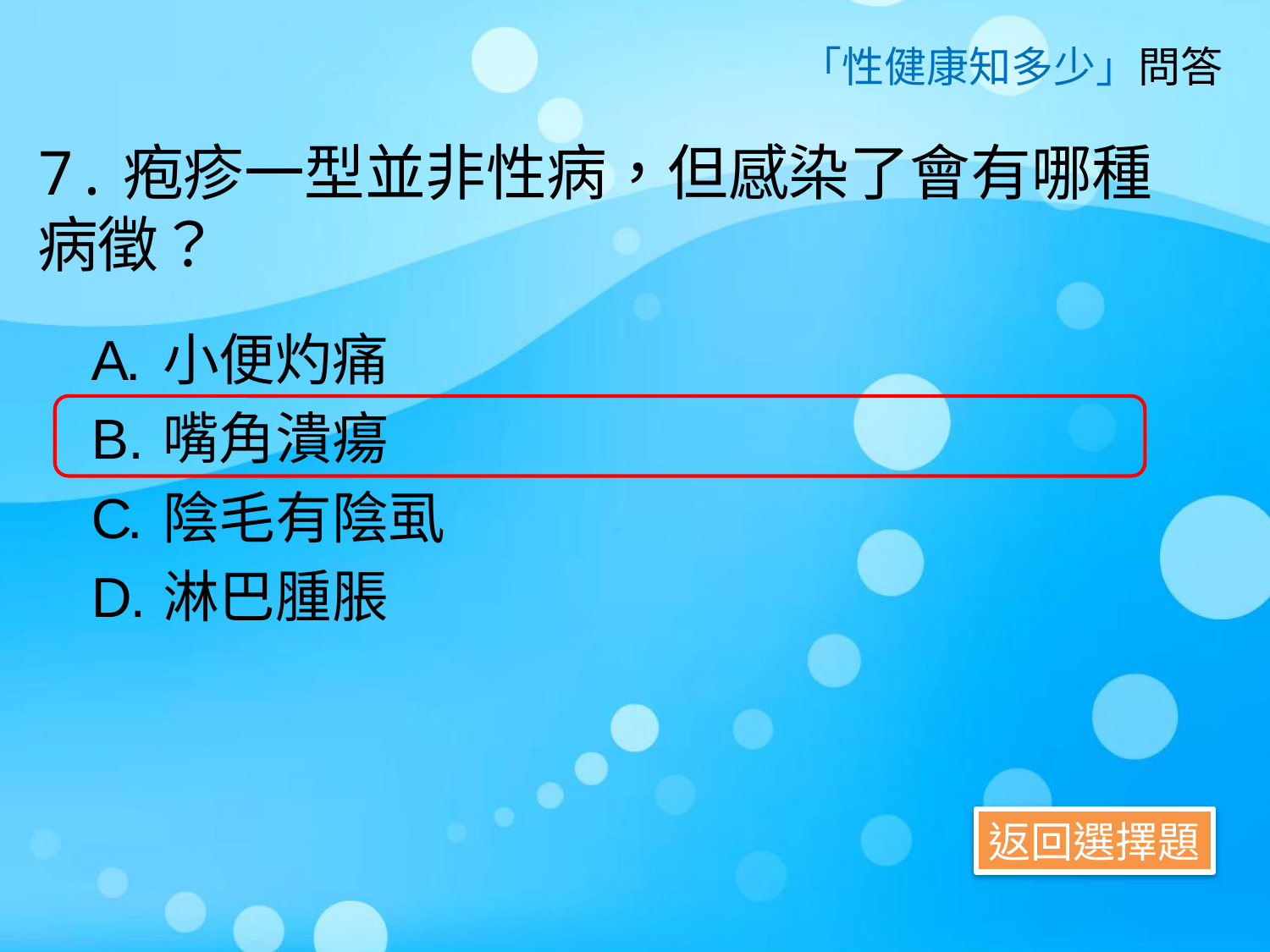

「性健康知多少」問答
# 7.疱疹一型並非性病，但感染了會有哪種病徵？
小便灼痛
嘴角潰瘍
陰毛有陰虱
淋巴腫脹

返回選擇題